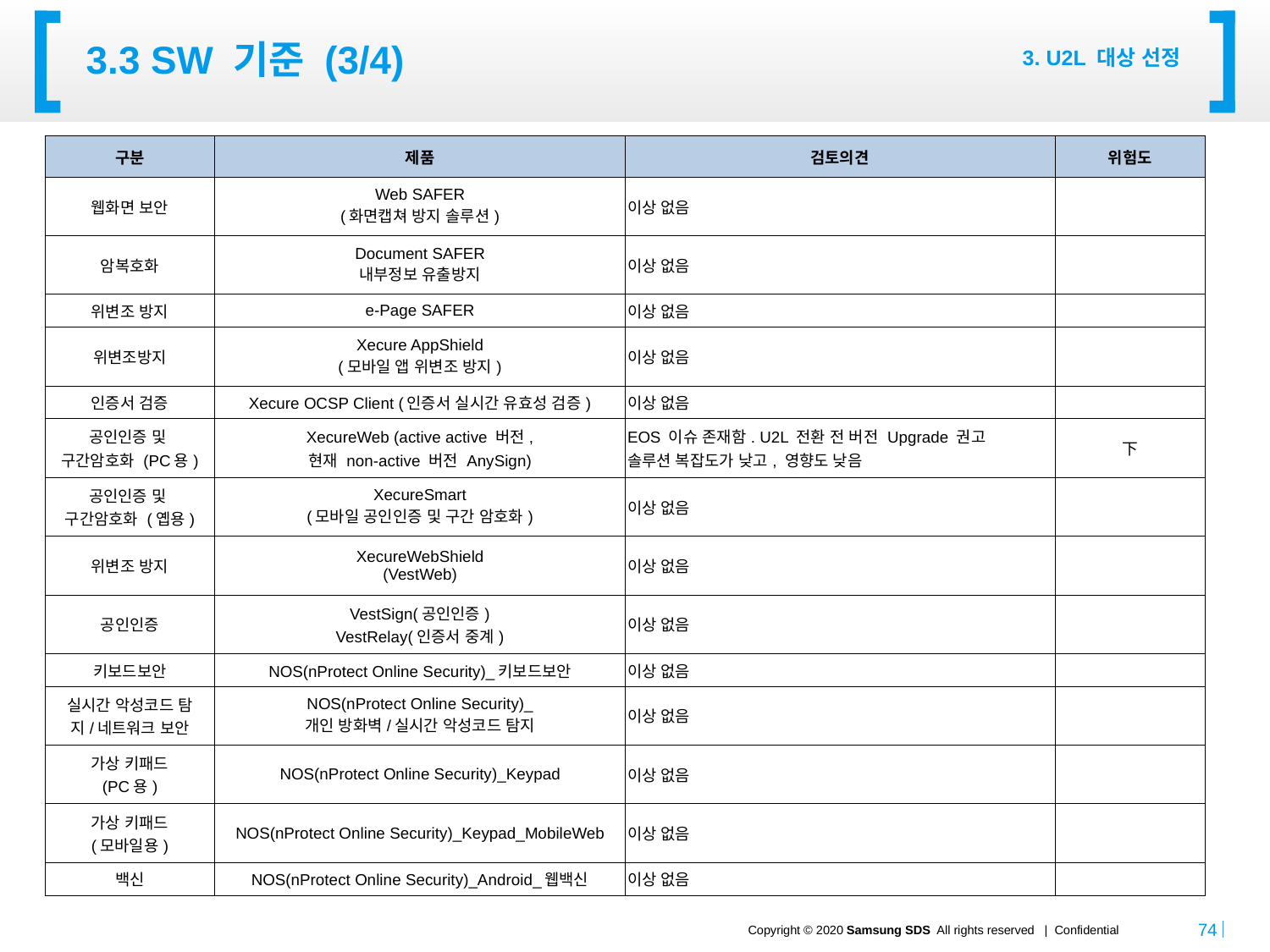

# 3.3 SW 기준 (3/4)
3. U2L 대상 선정
| 구분 | 제품 | 검토의견 | 위험도 |
| --- | --- | --- | --- |
| 웹화면 보안 | Web SAFER (화면캡쳐 방지 솔루션) | 이상 없음 |  |
| 암복호화 | Document SAFER 내부정보 유출방지 | 이상 없음 |  |
| 위변조 방지 | e-Page SAFER | 이상 없음 |  |
| 위변조방지 | Xecure AppShield (모바일 앱 위변조 방지) | 이상 없음 |  |
| 인증서 검증 | Xecure OCSP Client (인증서 실시간 유효성 검증) | 이상 없음 |  |
| 공인인증 및 구간암호화 (PC용) | XecureWeb (active active 버전, 현재 non-active 버전 AnySign) | EOS 이슈 존재함. U2L 전환 전 버전 Upgrade 권고 솔루션 복잡도가 낮고, 영향도 낮음 | 下 |
| 공인인증 및 구간암호화 (옙용) | XecureSmart (모바일 공인인증 및 구간 암호화) | 이상 없음 |  |
| 위변조 방지 | XecureWebShield (VestWeb) | 이상 없음 |  |
| 공인인증 | VestSign(공인인증) VestRelay(인증서 중계) | 이상 없음 |  |
| 키보드보안 | NOS(nProtect Online Security)\_키보드보안 | 이상 없음 |  |
| 실시간 악성코드 탐지/네트워크 보안 | NOS(nProtect Online Security)\_ 개인 방화벽/실시간 악성코드 탐지 | 이상 없음 |  |
| 가상 키패드 (PC용) | NOS(nProtect Online Security)\_Keypad | 이상 없음 |  |
| 가상 키패드 (모바일용) | NOS(nProtect Online Security)\_Keypad\_MobileWeb | 이상 없음 |  |
| 백신 | NOS(nProtect Online Security)\_Android\_웹백신 | 이상 없음 |  |